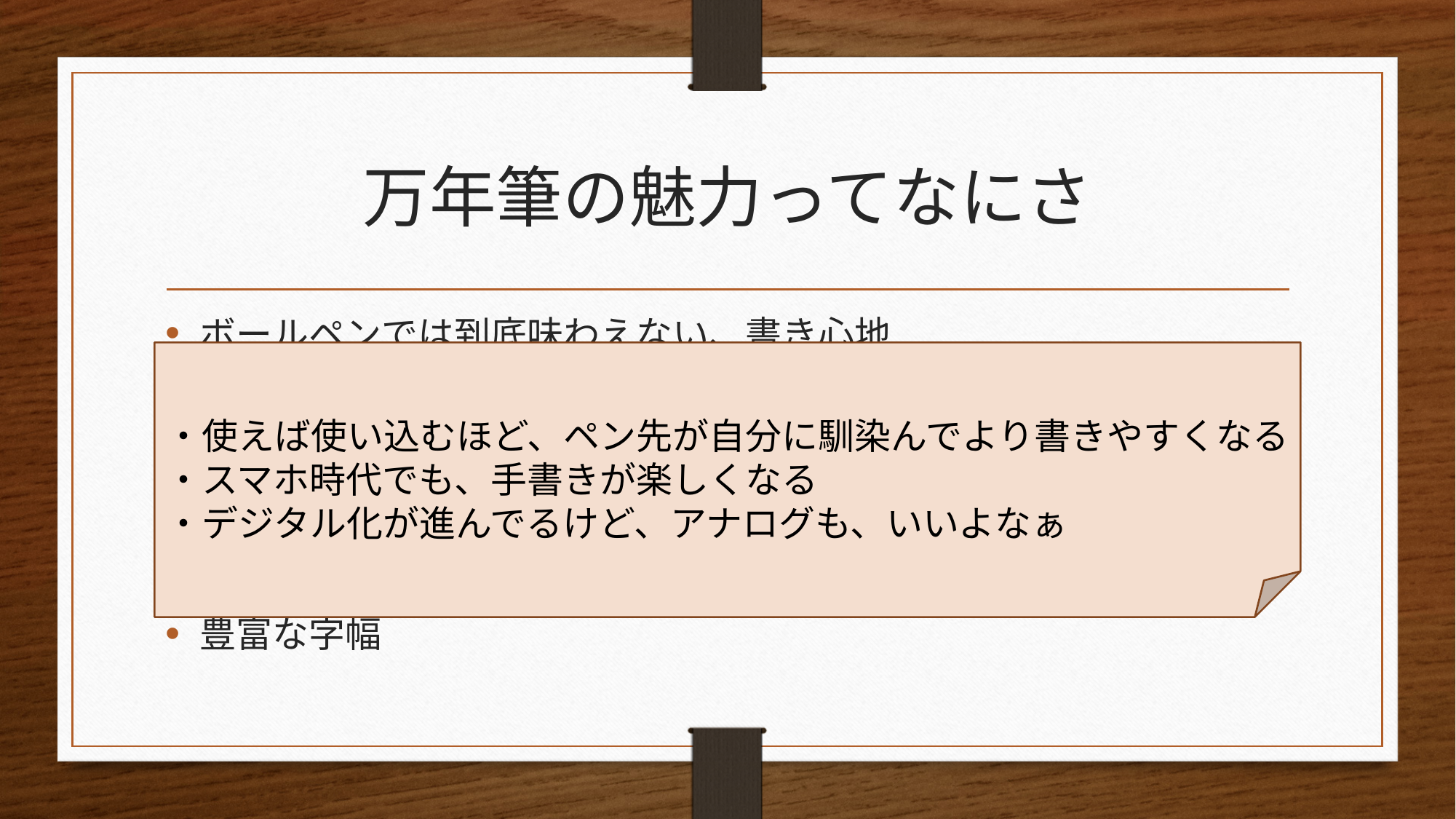

# 万年筆の魅力ってなにさ
ボールペンでは到底味わえない、書き心地
綺麗な字じゃなくても、万年筆なら味のある字に見える
色の豊富さ（白って２００色あるんだって）
筆圧をかけなくても書けるから、長時間書いてても手が疲れにくい
利き手に左右されない
豊富な字幅

・使えば使い込むほど、ペン先が自分に馴染んでより書きやすくなる
・スマホ時代でも、手書きが楽しくなる
・デジタル化が進んでるけど、アナログも、いいよなぁ